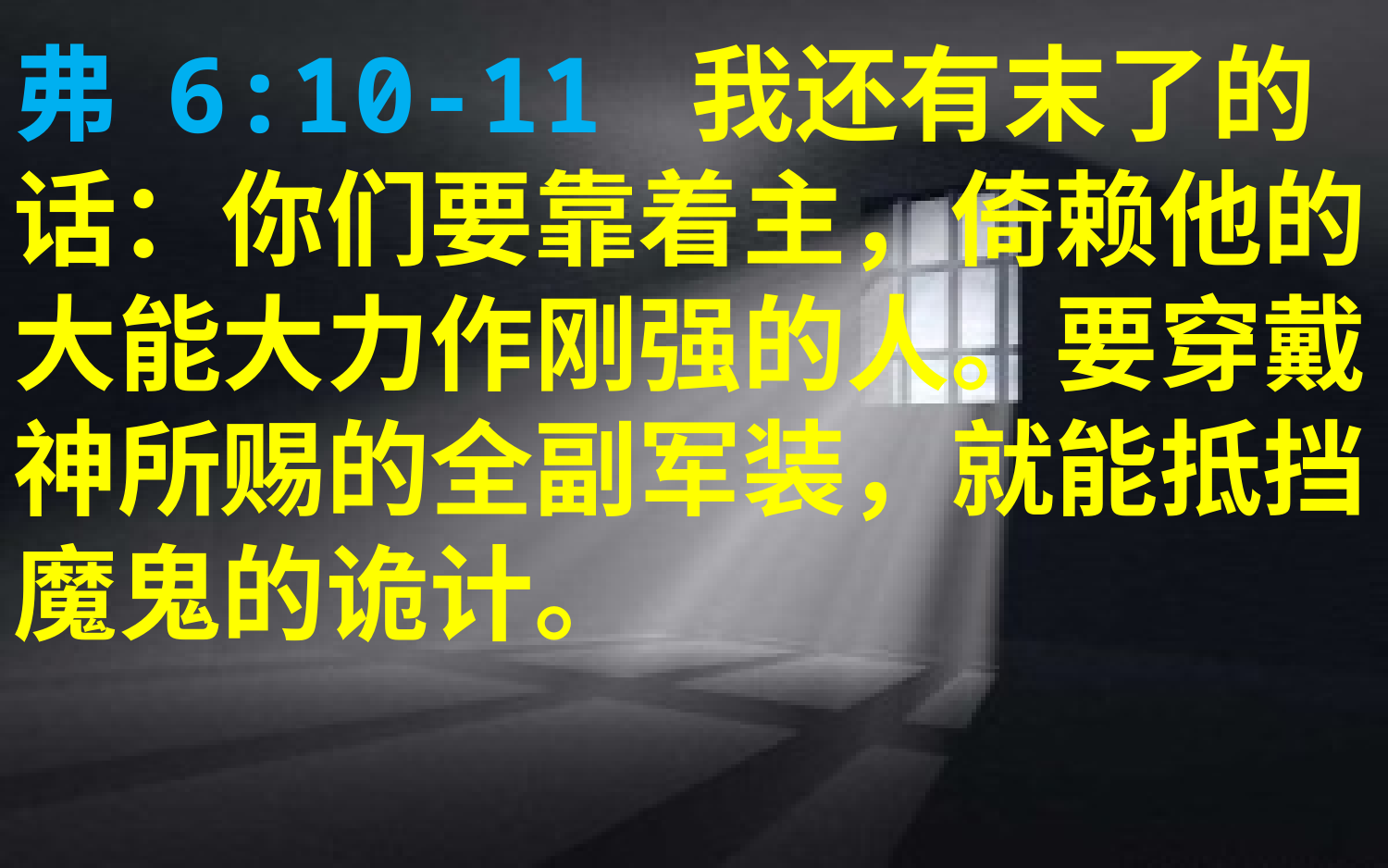

弗 6:10-11 我还有末了的话：你们要靠着主，倚赖他的大能大力作刚强的人。要穿戴神所赐的全副军装，就能抵挡魔鬼的诡计。